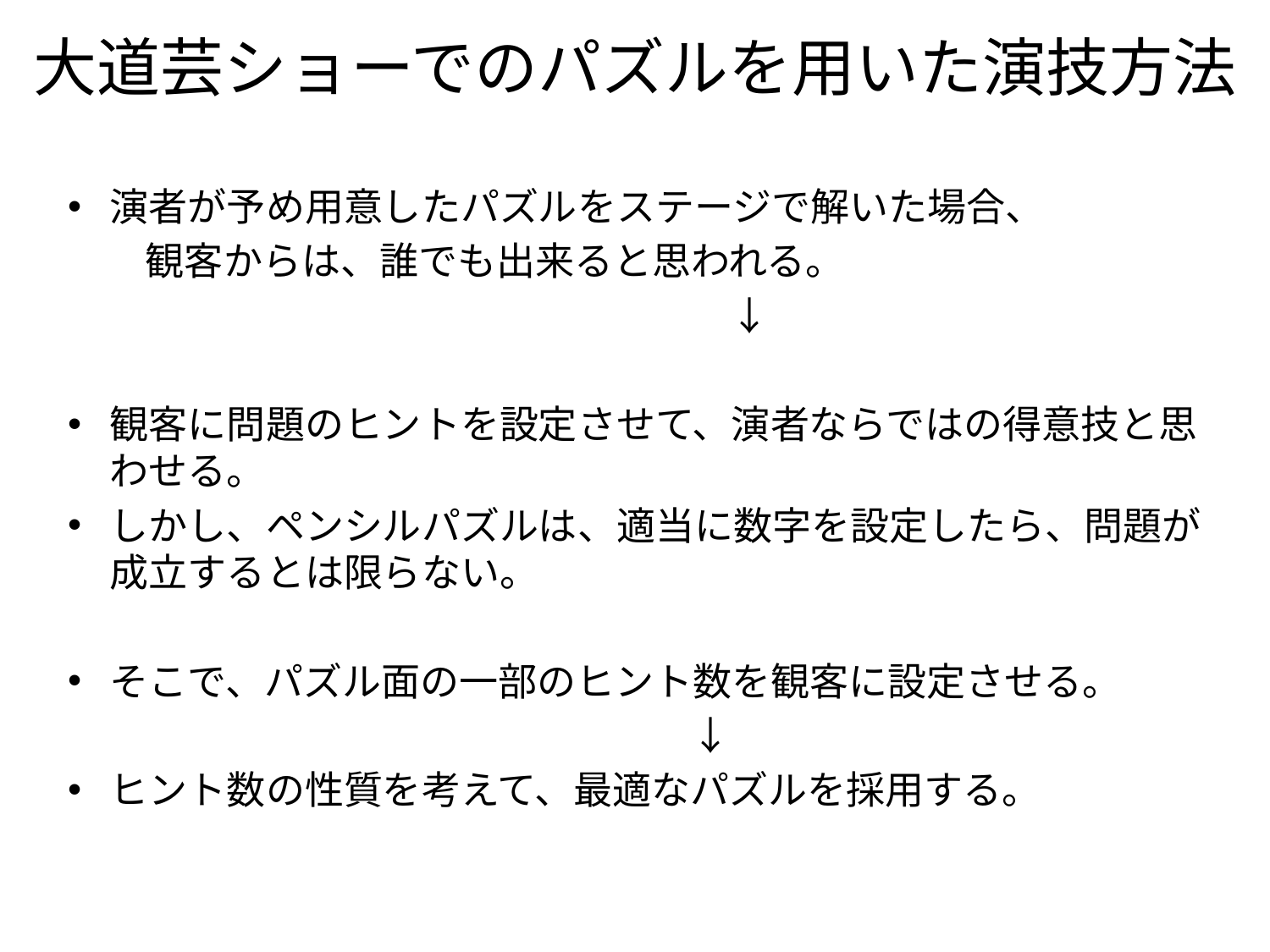

# 大道芸ショーでのパズルを用いた演技方法
演者が予め用意したパズルをステージで解いた場合、
　　観客からは、誰でも出来ると思われる。
　　　　　　　　　　　　　　　　　↓

観客に問題のヒントを設定させて、演者ならではの得意技と思わせる。
しかし、ペンシルパズルは、適当に数字を設定したら、問題が成立するとは限らない。

そこで、パズル面の一部のヒント数を観客に設定させる。
　　　　　　　　　　　　　　　　↓
ヒント数の性質を考えて、最適なパズルを採用する。